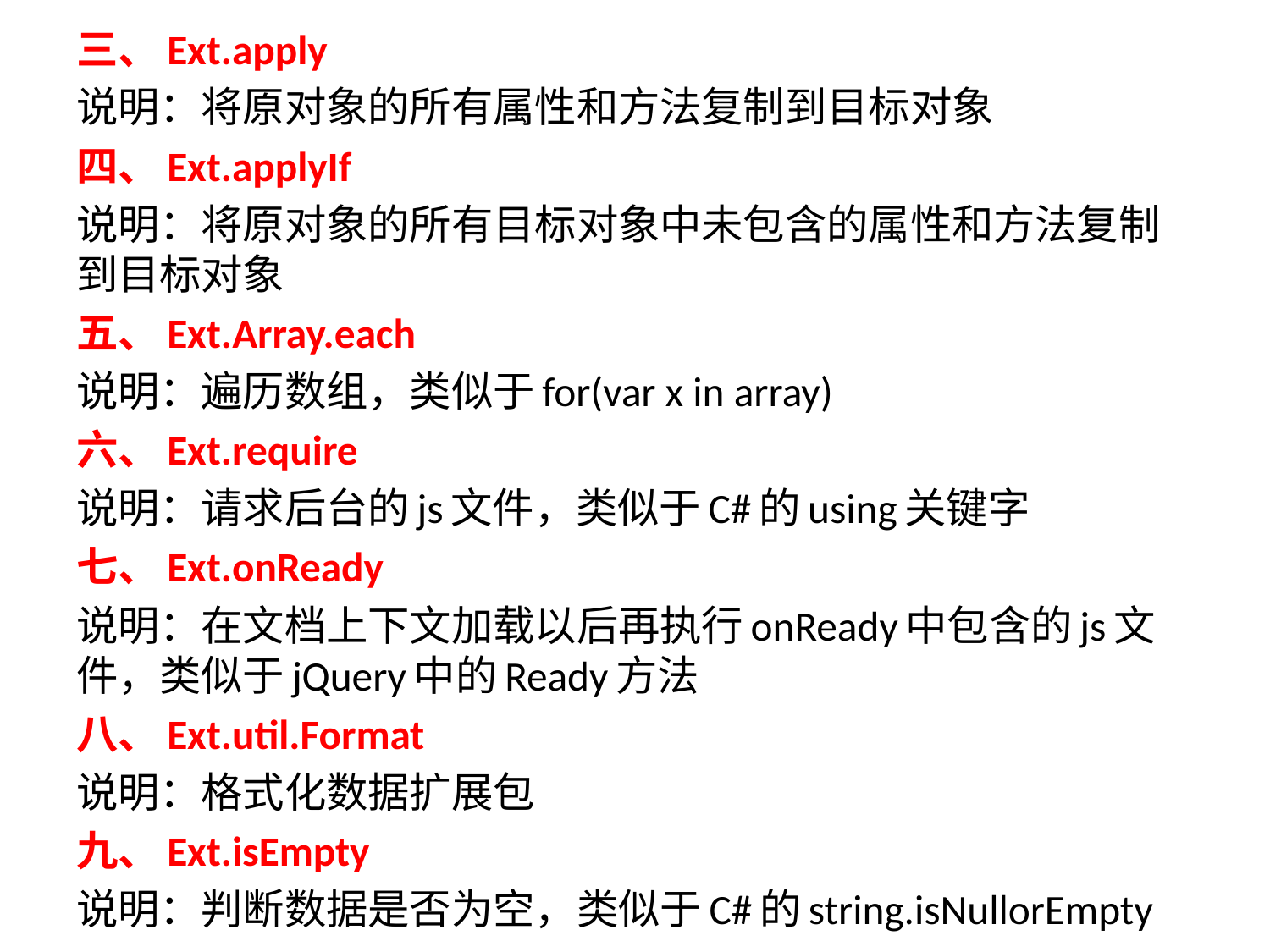

三、Ext.apply
说明：将原对象的所有属性和方法复制到目标对象
四、Ext.applyIf
说明：将原对象的所有目标对象中未包含的属性和方法复制到目标对象
五、Ext.Array.each
说明：遍历数组，类似于for(var x in array)
六、Ext.require
说明：请求后台的js文件，类似于C#的using关键字
七、Ext.onReady
说明：在文档上下文加载以后再执行onReady中包含的js文件，类似于jQuery中的Ready方法
八、Ext.util.Format
说明：格式化数据扩展包
九、Ext.isEmpty
说明：判断数据是否为空，类似于C#的string.isNullorEmpty